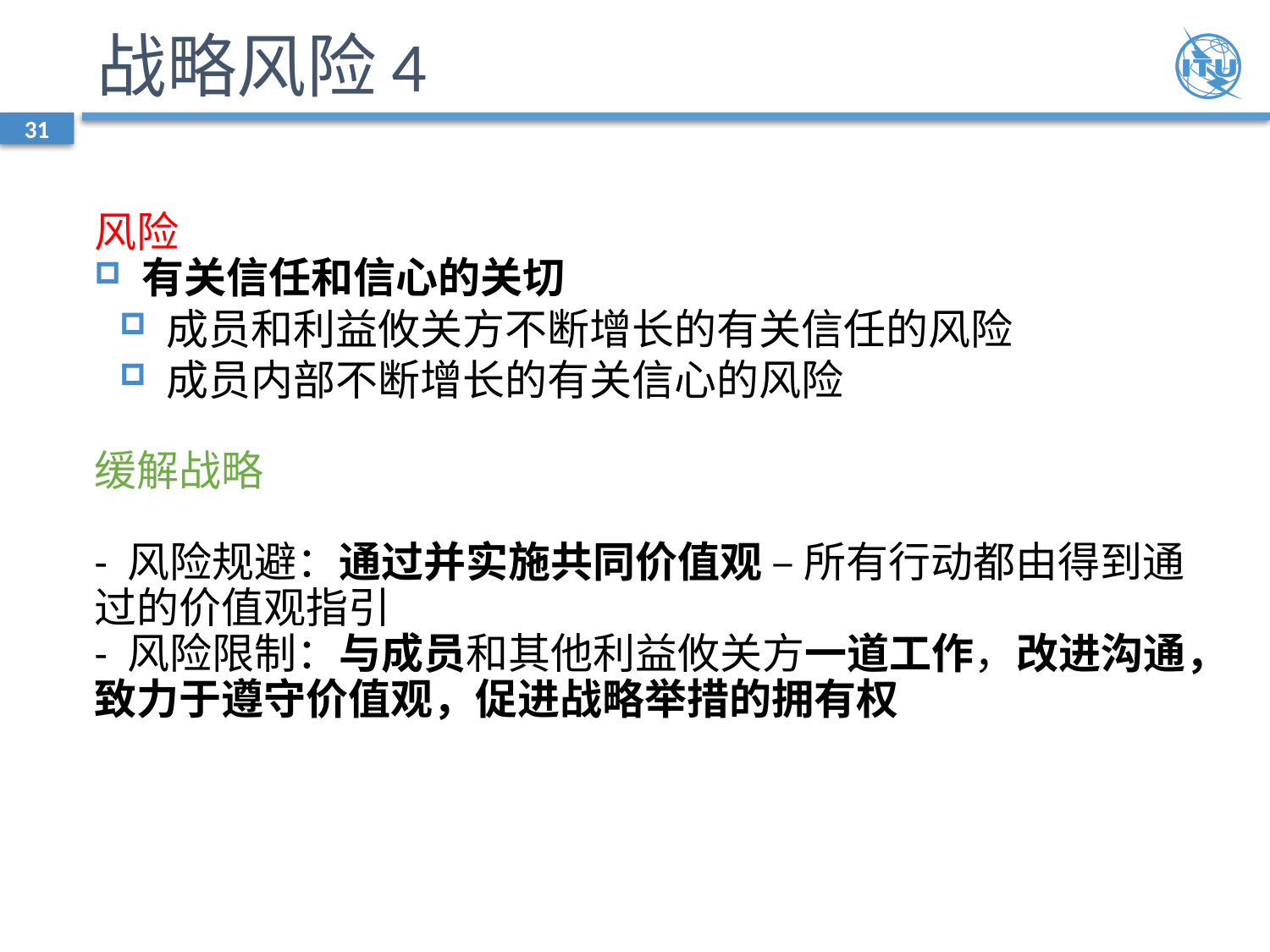

# 战略风险4
31
风险
 有关信任和信心的关切
 成员和利益攸关方不断增长的有关信任的风险
 成员内部不断增长的有关信心的风险

缓解战略

- 风险规避：通过并实施共同价值观 – 所有行动都由得到通过的价值观指引
- 风险限制：与成员和其他利益攸关方一道工作，改进沟通，致力于遵守价值观，促进战略举措的拥有权